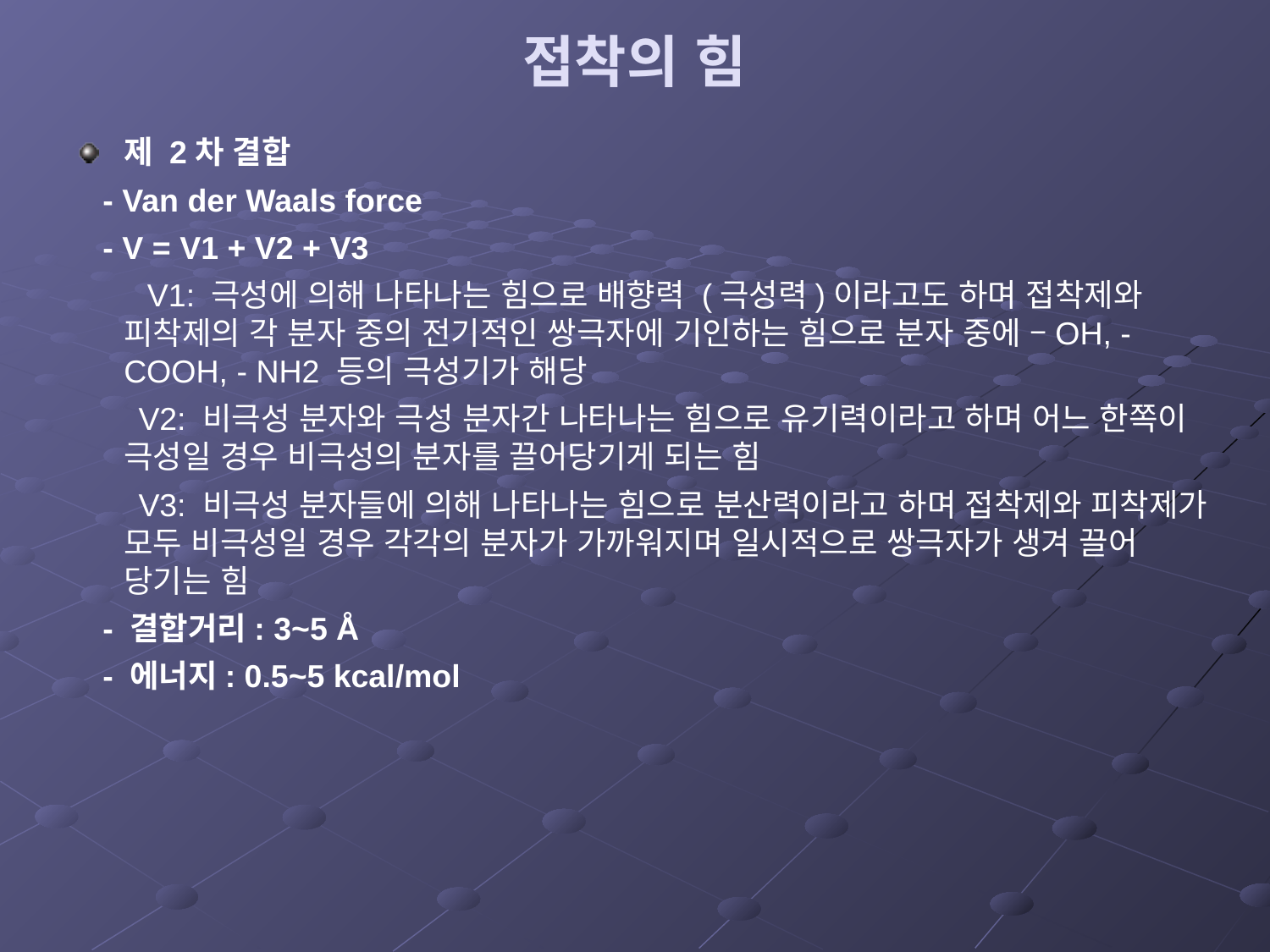

# 접착의 힘
제 2차 결합
   - Van der Waals force
   - V = V1 + V2 + V3
        V1: 극성에 의해 나타나는 힘으로 배향력 (극성력)이라고도 하며 접착제와 피착제의 각 분자 중의 전기적인 쌍극자에 기인하는 힘으로 분자 중에 –OH, -COOH, - NH2 등의 극성기가 해당
       V2: 비극성 분자와 극성 분자간 나타나는 힘으로 유기력이라고 하며 어느 한쪽이 극성일 경우 비극성의 분자를 끌어당기게 되는 힘
       V3: 비극성 분자들에 의해 나타나는 힘으로 분산력이라고 하며 접착제와 피착제가 모두 비극성일 경우 각각의 분자가 가까워지며 일시적으로 쌍극자가 생겨 끌어 당기는 힘
   - 결합거리: 3~5 Å
   - 에너지: 0.5~5 kcal/mol